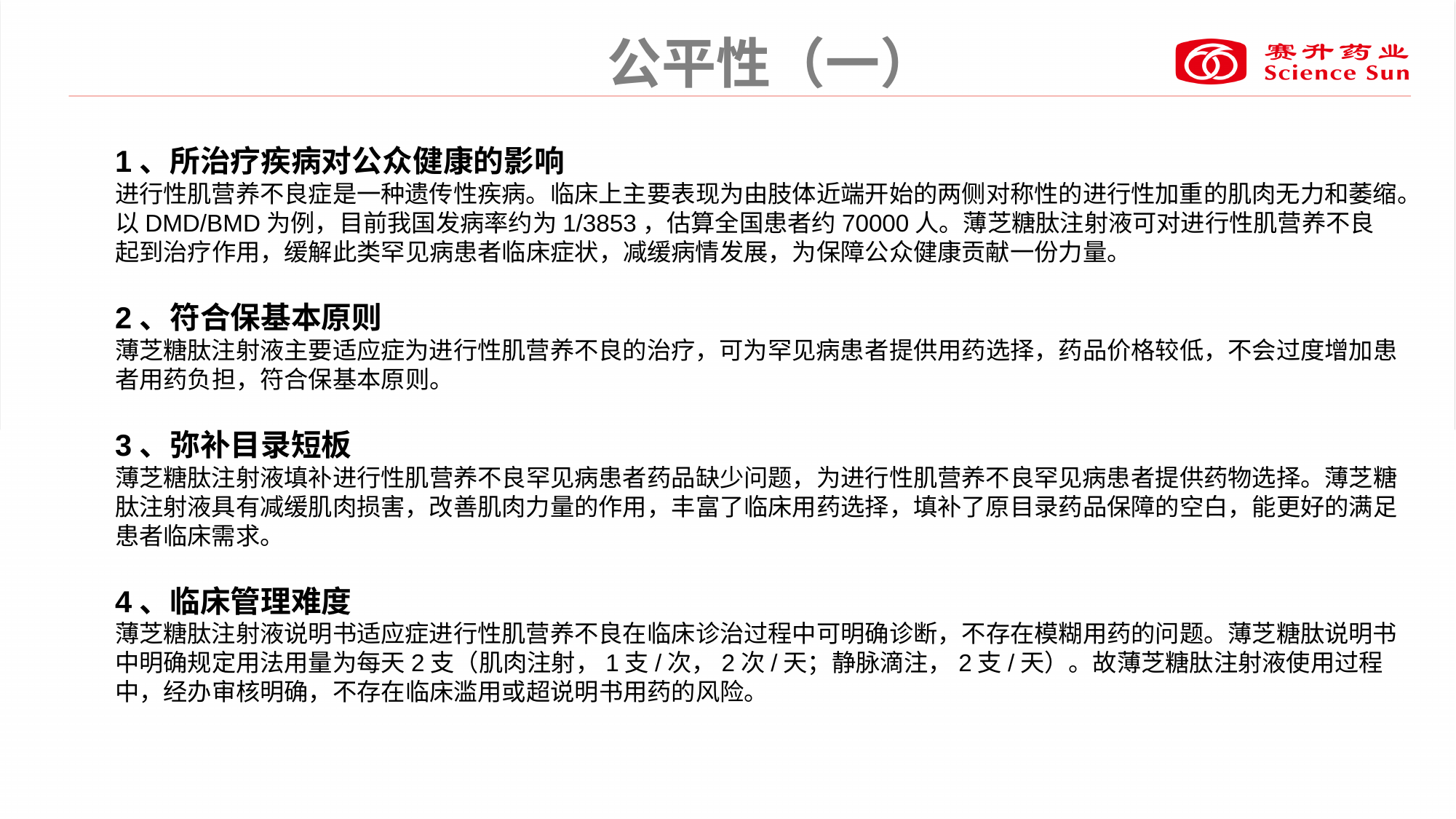

公平性（一）
1、所治疗疾病对公众健康的影响
进行性肌营养不良症是一种遗传性疾病。临床上主要表现为由肢体近端开始的两侧对称性的进行性加重的肌肉无力和萎缩。以DMD/BMD为例，目前我国发病率约为1/3853，估算全国患者约70000人。薄芝糖肽注射液可对进行性肌营养不良起到治疗作用，缓解此类罕见病患者临床症状，减缓病情发展，为保障公众健康贡献一份力量。

2、符合保基本原则
薄芝糖肽注射液主要适应症为进行性肌营养不良的治疗，可为罕见病患者提供用药选择，药品价格较低，不会过度增加患者用药负担，符合保基本原则。

3、弥补目录短板
薄芝糖肽注射液填补进行性肌营养不良罕见病患者药品缺少问题，为进行性肌营养不良罕见病患者提供药物选择。薄芝糖肽注射液具有减缓肌肉损害，改善肌肉力量的作用，丰富了临床用药选择，填补了原目录药品保障的空白，能更好的满足患者临床需求。

4、临床管理难度
薄芝糖肽注射液说明书适应症进行性肌营养不良在临床诊治过程中可明确诊断，不存在模糊用药的问题。薄芝糖肽说明书中明确规定用法用量为每天2支（肌肉注射，1支/次，2次/天；静脉滴注，2支/天）。故薄芝糖肽注射液使用过程中，经办审核明确，不存在临床滥用或超说明书用药的风险。